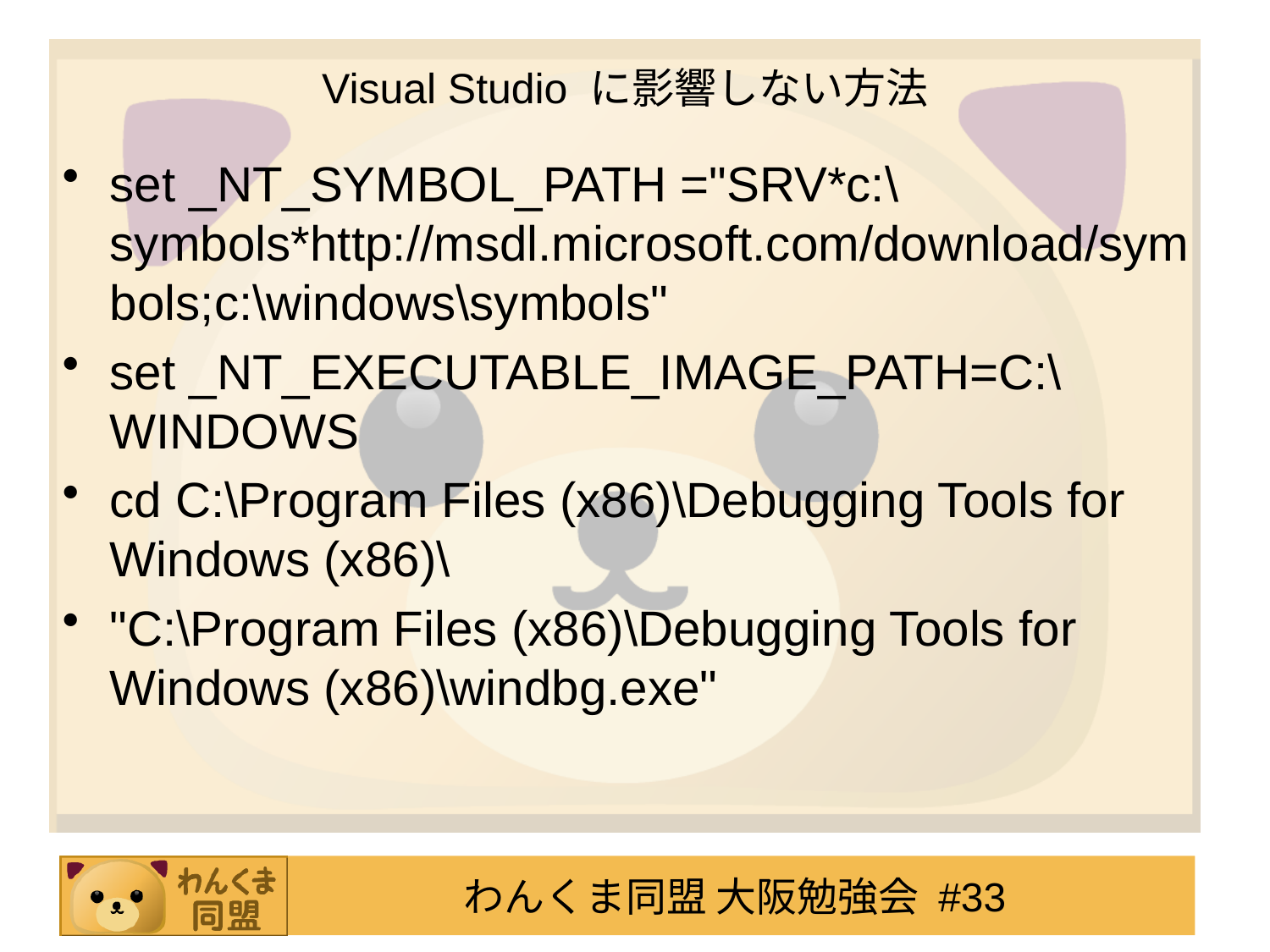

# Visual Studio に影響しない方法
set _NT_SYMBOL_PATH ="SRV*c:\symbols*http://msdl.microsoft.com/download/symbols;c:\windows\symbols"
set _NT_EXECUTABLE_IMAGE_PATH=C:\WINDOWS
cd C:\Program Files (x86)\Debugging Tools for Windows (x86)\
"C:\Program Files (x86)\Debugging Tools for Windows (x86)\windbg.exe"